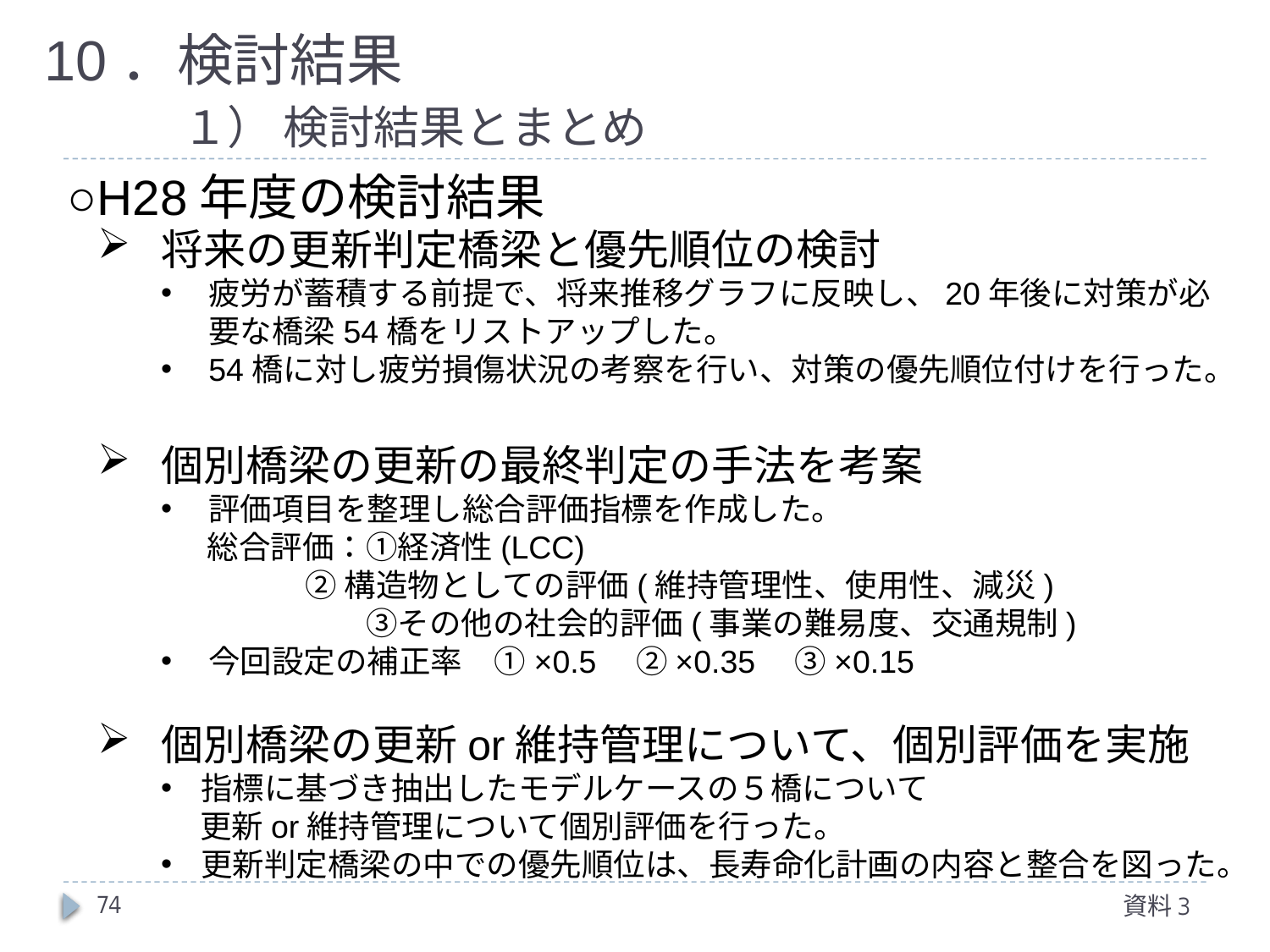

10．検討結果

　　１） 検討結果とまとめ
○H28年度の検討結果
将来の更新判定橋梁と優先順位の検討
疲労が蓄積する前提で、将来推移グラフに反映し、20年後に対策が必要な橋梁54橋をリストアップした。
54橋に対し疲労損傷状況の考察を行い、対策の優先順位付けを行った。

個別橋梁の更新の最終判定の手法を考案
評価項目を整理し総合評価指標を作成した。
　  総合評価：①経済性(LCC)
                    ②構造物としての評価(維持管理性、使用性、減災)
　　　　　　  ③その他の社会的評価(事業の難易度、交通規制)
今回設定の補正率　①×0.5　②×0.35　③×0.15

個別橋梁の更新or維持管理について、個別評価を実施
指標に基づき抽出したモデルケースの５橋について
　 更新or維持管理について個別評価を行った。
更新判定橋梁の中での優先順位は、長寿命化計画の内容と整合を図った。
74
資料3